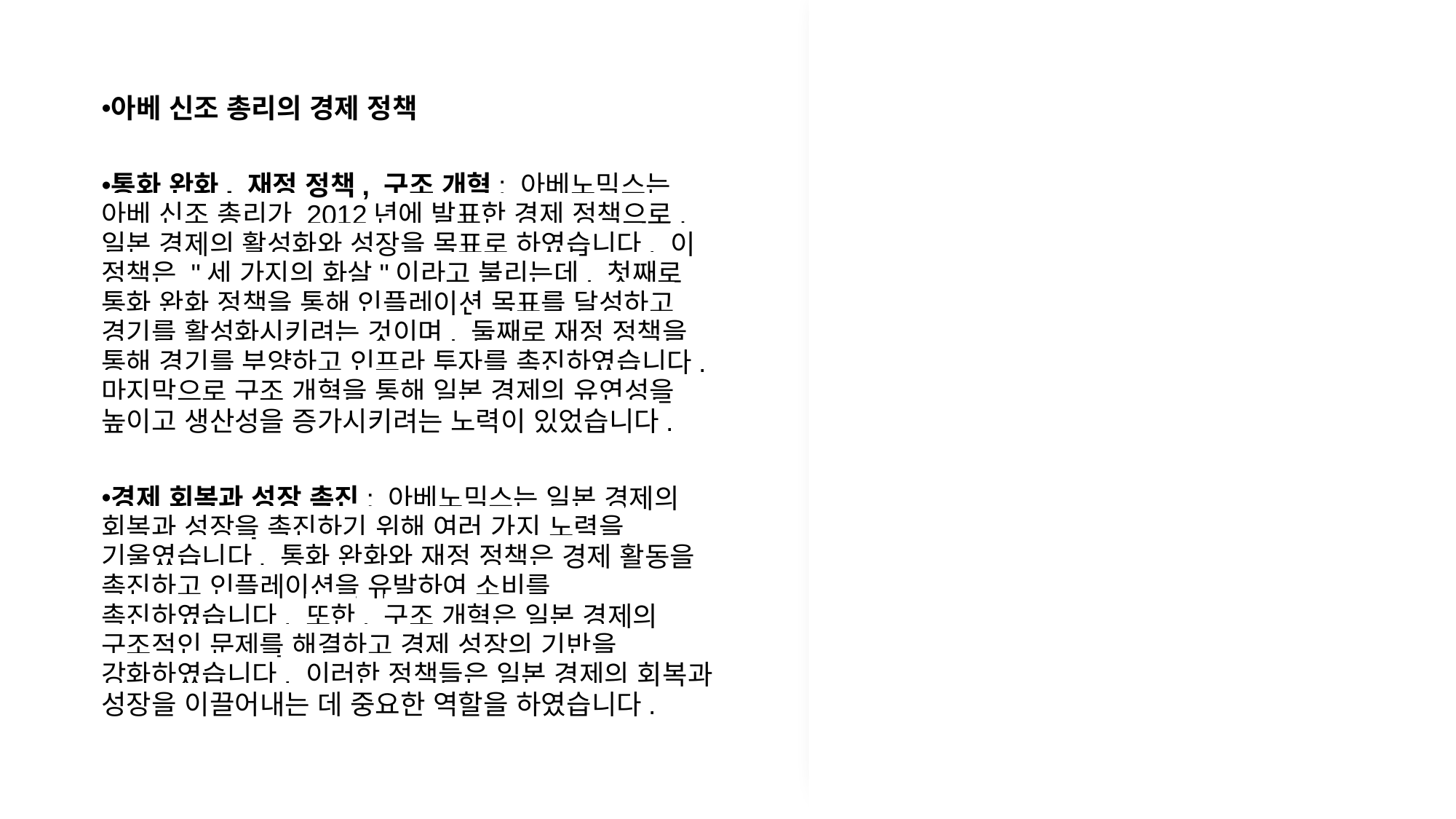

아베 신조 총리의 경제 정책

통화 완화, 재정 정책, 구조 개혁: 아베노믹스는 아베 신조 총리가 2012년에 발표한 경제 정책으로, 일본 경제의 활성화와 성장을 목표로 하였습니다. 이 정책은 "세 가지의 화살"이라고 불리는데, 첫째로 통화 완화 정책을 통해 인플레이션 목표를 달성하고 경기를 활성화시키려는 것이며, 둘째로 재정 정책을 통해 경기를 부양하고 인프라 투자를 촉진하였습니다. 마지막으로 구조 개혁을 통해 일본 경제의 유연성을 높이고 생산성을 증가시키려는 노력이 있었습니다.

경제 회복과 성장 촉진: 아베노믹스는 일본 경제의 회복과 성장을 촉진하기 위해 여러 가지 노력을 기울였습니다. 통화 완화와 재정 정책은 경제 활동을 촉진하고 인플레이션을 유발하여 소비를 촉진하였습니다. 또한, 구조 개혁은 일본 경제의 구조적인 문제를 해결하고 경제 성장의 기반을 강화하였습니다. 이러한 정책들은 일본 경제의 회복과 성장을 이끌어내는 데 중요한 역할을 하였습니다.